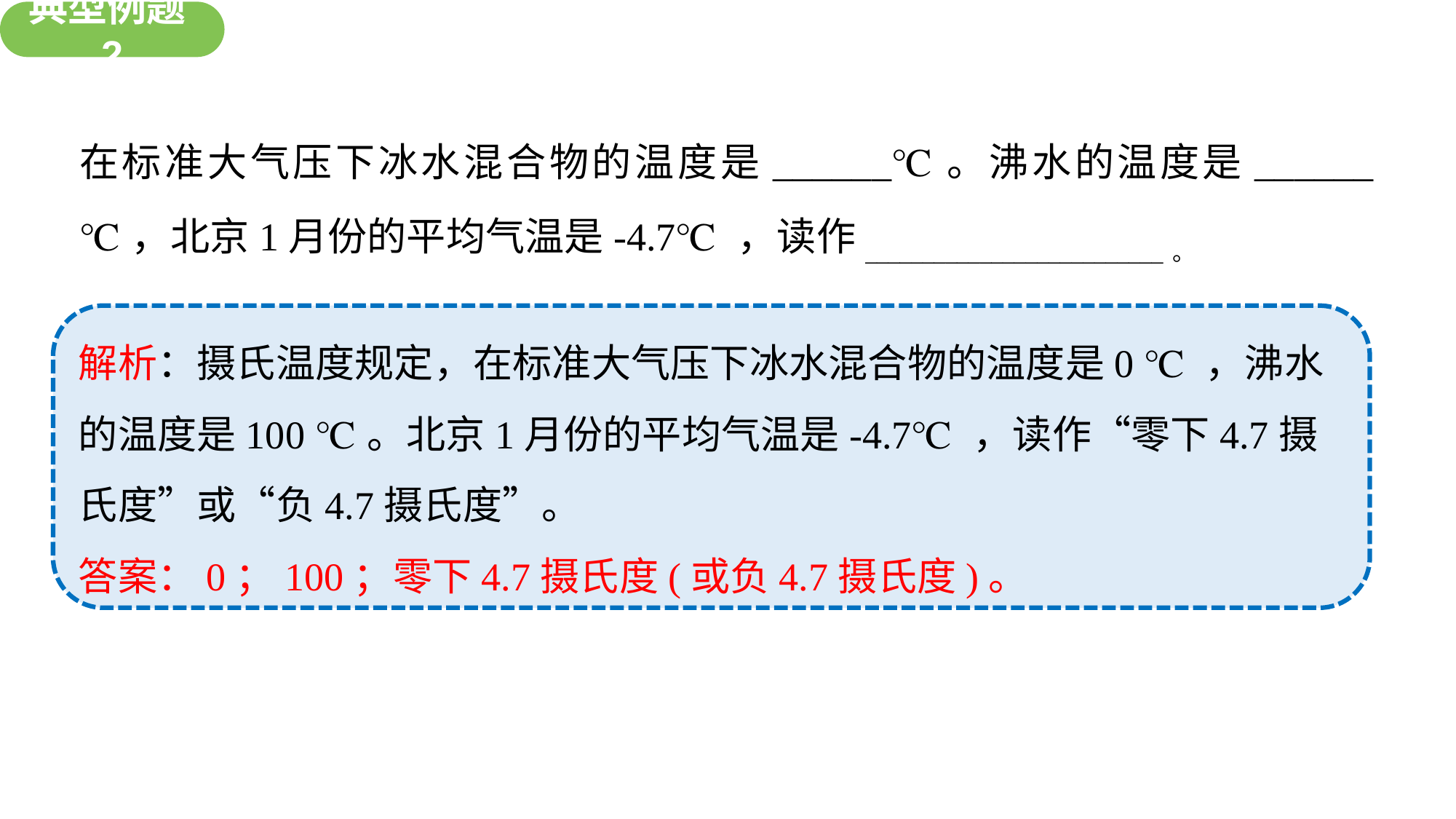

典型例题2
新知探究
在标准大气压下冰水混合物的温度是______℃。沸水的温度是______℃，北京1月份的平均气温是-4.7℃ ，读作__________________________。
解析：摄氏温度规定，在标准大气压下冰水混合物的温度是0 ℃ ，沸水的温度是100 ℃。北京1月份的平均气温是-4.7℃ ，读作“零下4.7摄氏度”或“负4.7摄氏度”。
答案：0；100；零下4.7摄氏度(或负4.7摄氏度)。